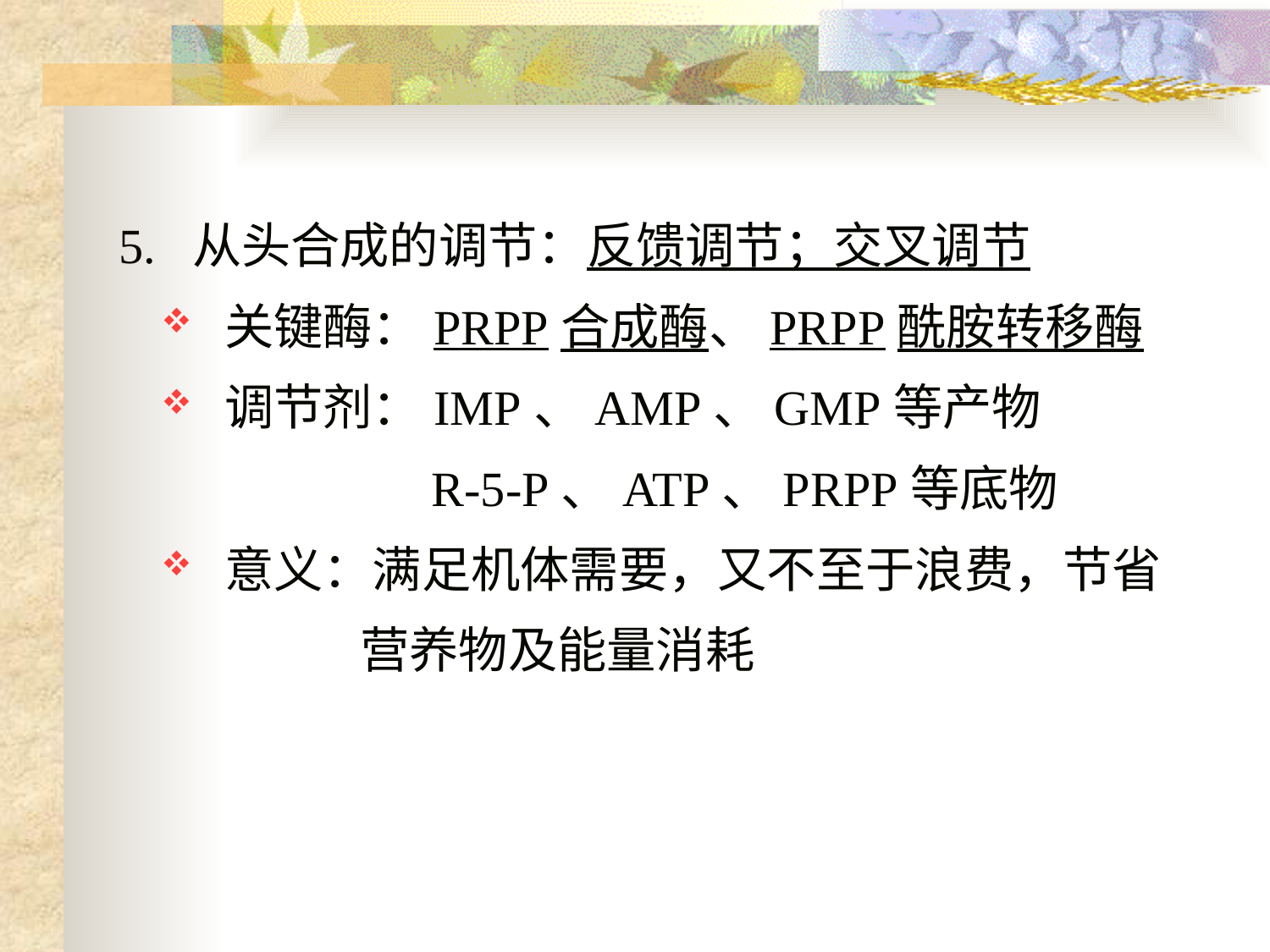

5.  从头合成的调节：反馈调节；交叉调节
关键酶：PRPP合成酶、PRPP酰胺转移酶
调节剂：IMP、AMP、GMP等产物
                      R-5-P、ATP、PRPP等底物
意义：满足机体需要，又不至于浪费，节省
                 营养物及能量消耗